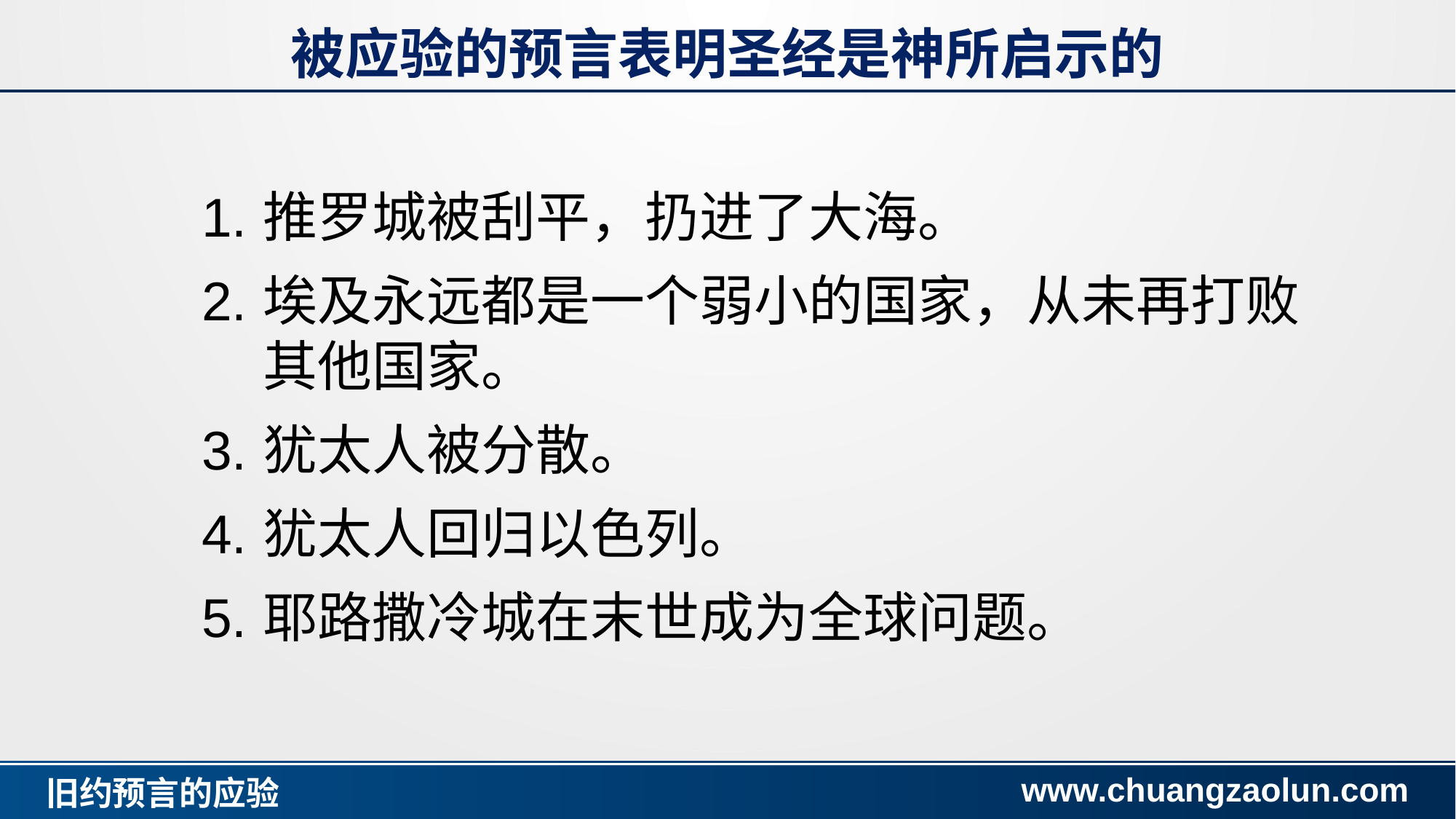

被应验的预言表明圣经是神所启示的

推罗城被刮平，扔进了大海。
埃及永远都是一个弱小的国家，从未再打败其他国家。
犹太人被分散。
犹太人回归以色列。
耶路撒冷城在末世成为全球问题。